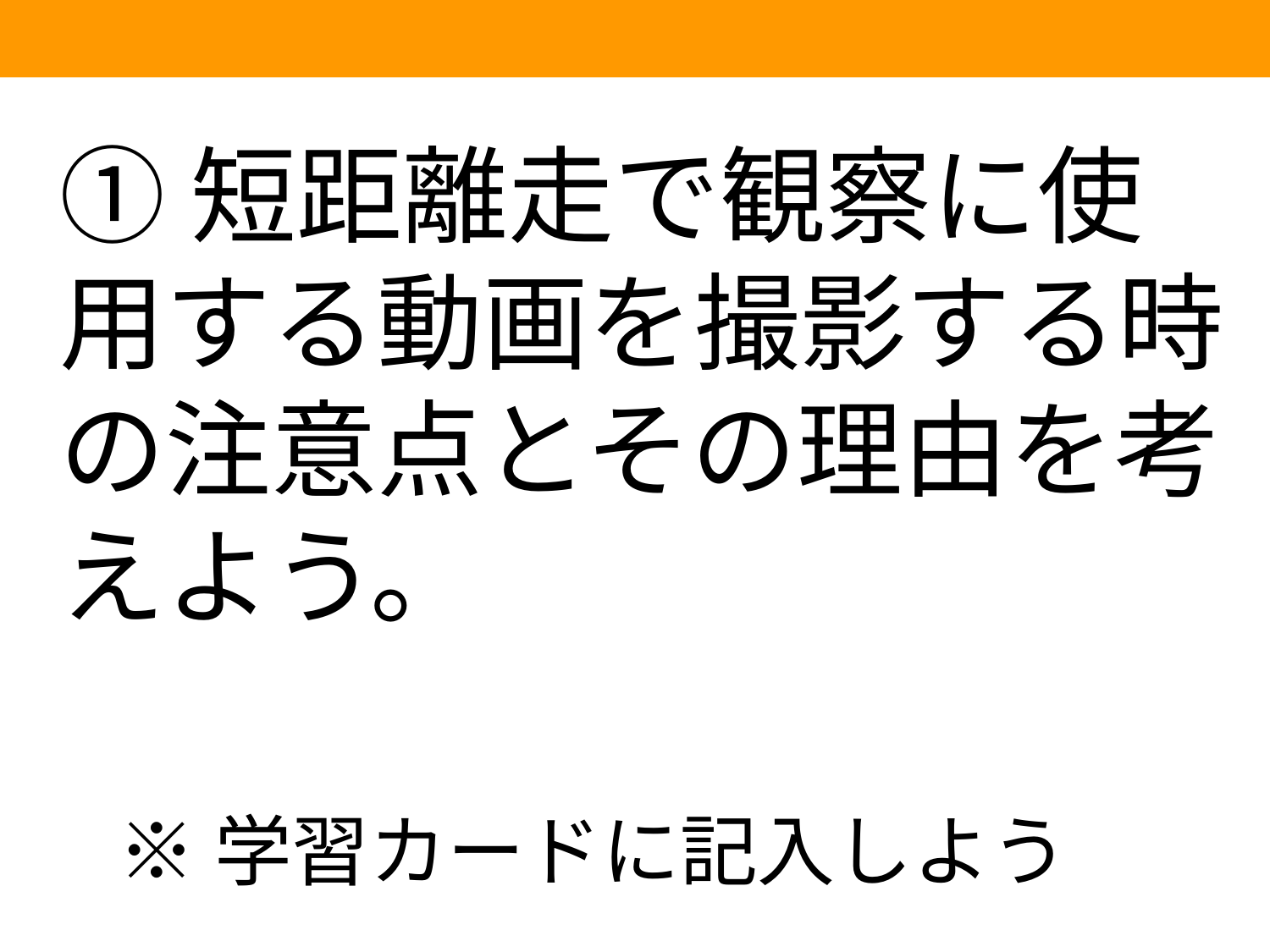

①短距離走で観察に使用する動画を撮影する時の注意点とその理由を考えよう。
※学習カードに記入しよう
17